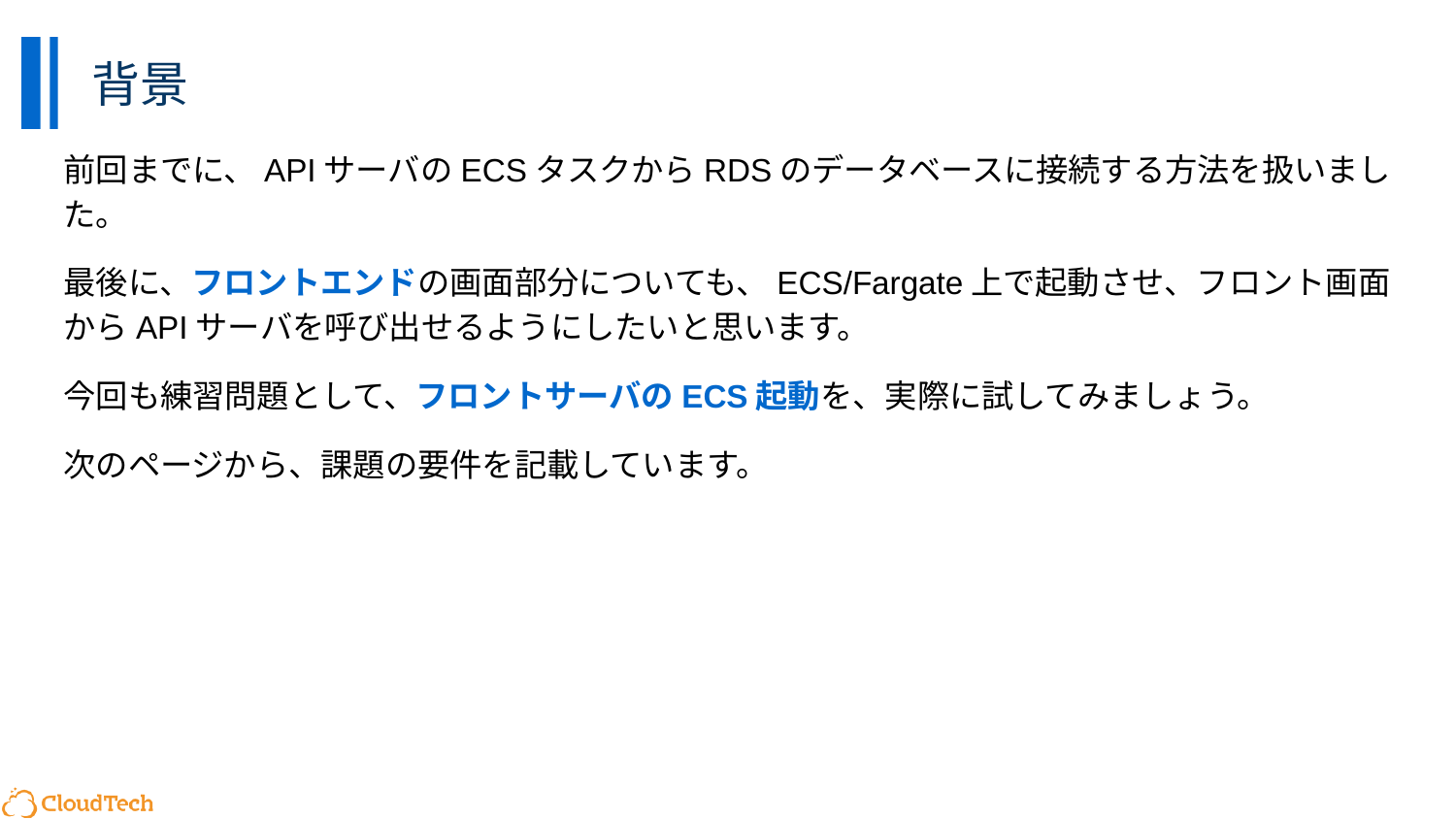

背景
前回までに、APIサーバのECSタスクからRDSのデータベースに接続する方法を扱いました。
最後に、フロントエンドの画面部分についても、ECS/Fargate上で起動させ、フロント画面からAPIサーバを呼び出せるようにしたいと思います。
今回も練習問題として、フロントサーバのECS起動を、実際に試してみましょう。
次のページから、課題の要件を記載しています。

2